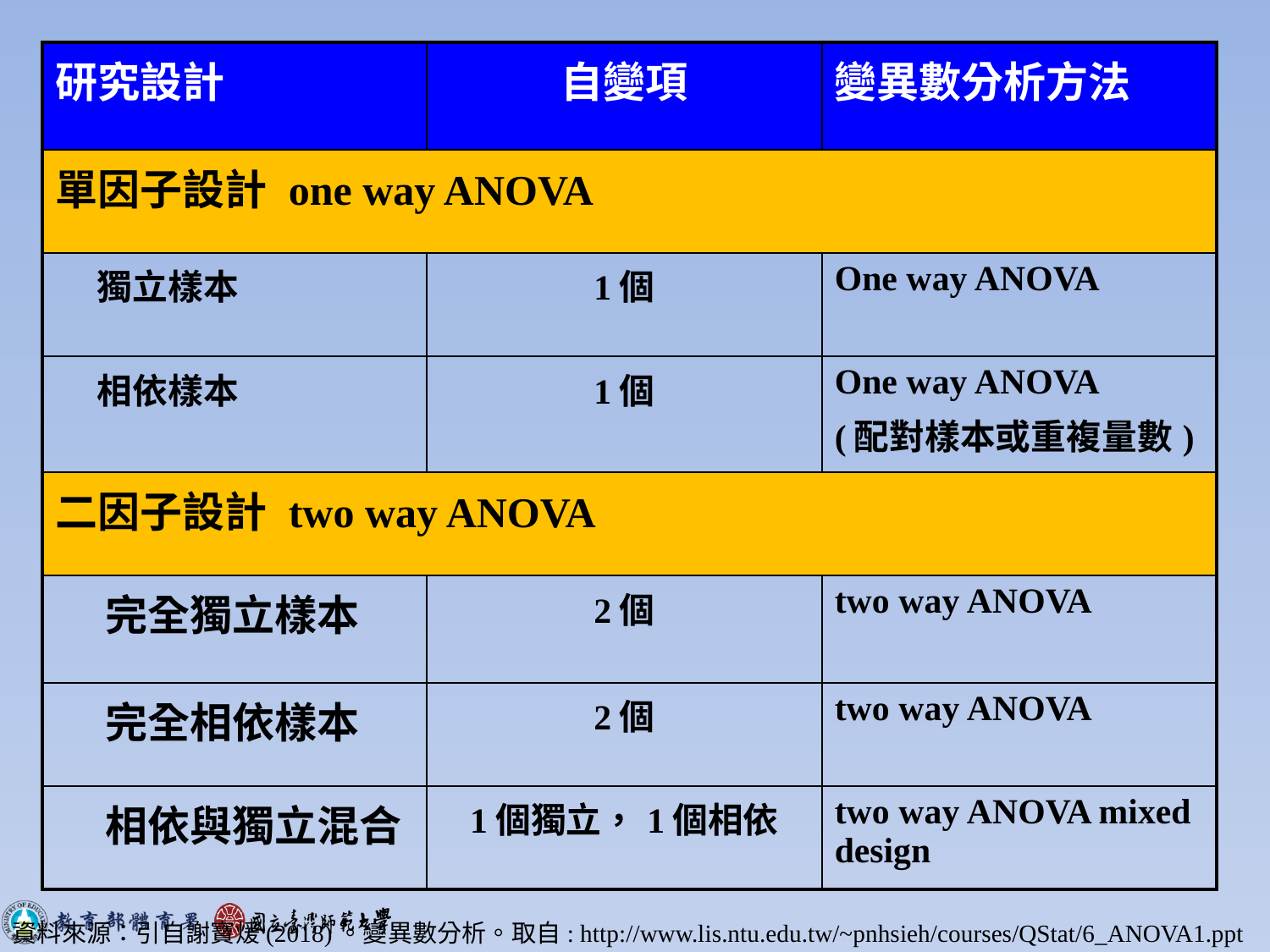

| 研究設計 | 自變項 | 變異數分析方法 |
| --- | --- | --- |
| 單因子設計 one way ANOVA |  |  |
| 獨立樣本 | 1個 | One way ANOVA |
| 相依樣本 | 1個 | One way ANOVA (配對樣本或重複量數) |
| 二因子設計 two way ANOVA |  |  |
| 完全獨立樣本 | 2個 | two way ANOVA |
| 完全相依樣本 | 2個 | two way ANOVA |
| 相依與獨立混合 | 1個獨立，1個相依 | two way ANOVA mixed design |
資料來源：引自謝寶煖(2018)。變異數分析。取自: http://www.lis.ntu.edu.tw/~pnhsieh/courses/QStat/6_ANOVA1.ppt